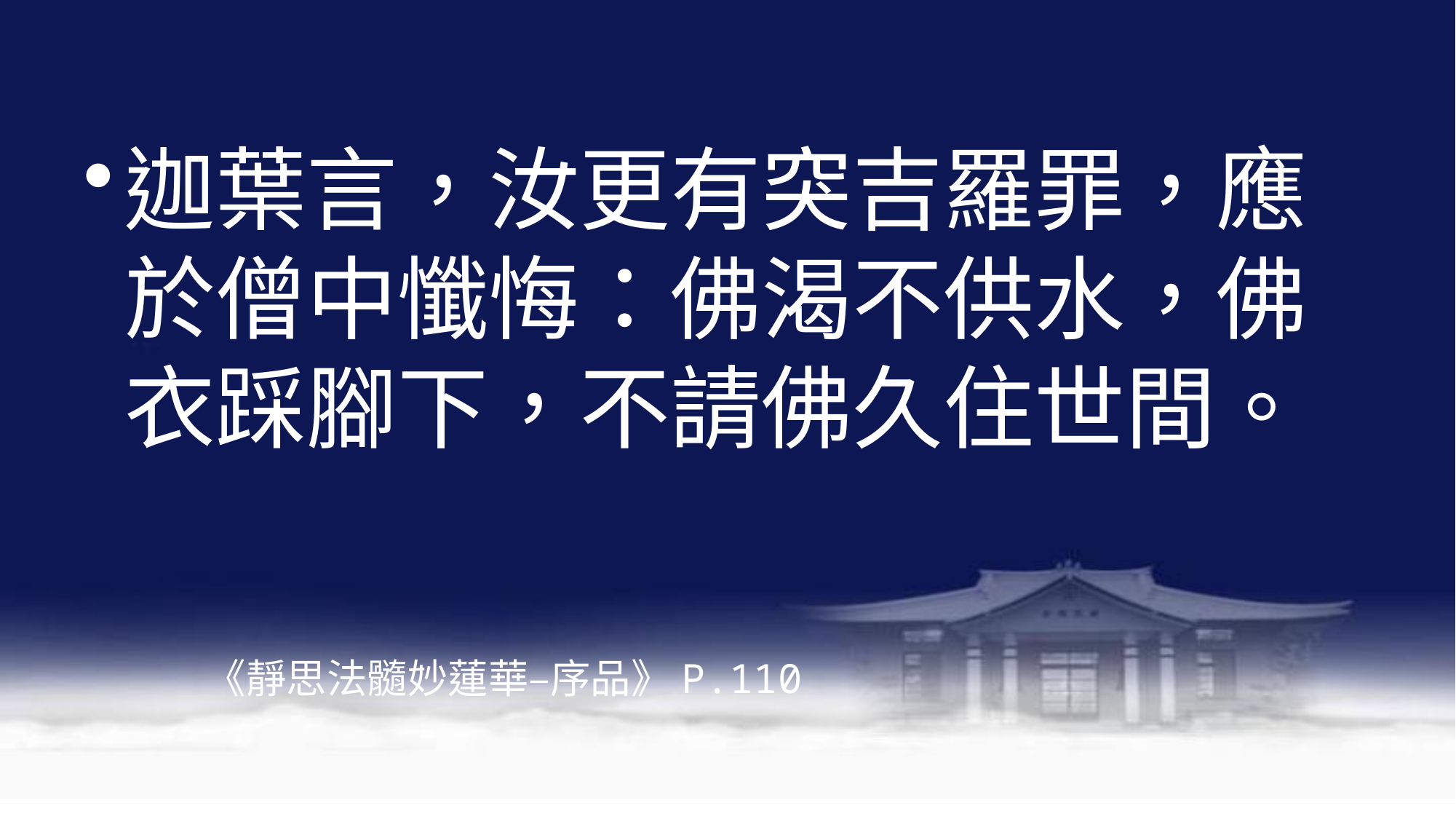

#
迦葉言，汝更有突吉羅罪，應於僧中懺悔：佛渴不供水，佛衣踩腳下，不請佛久住世間。
《靜思法髓妙蓮華–序品》P.110